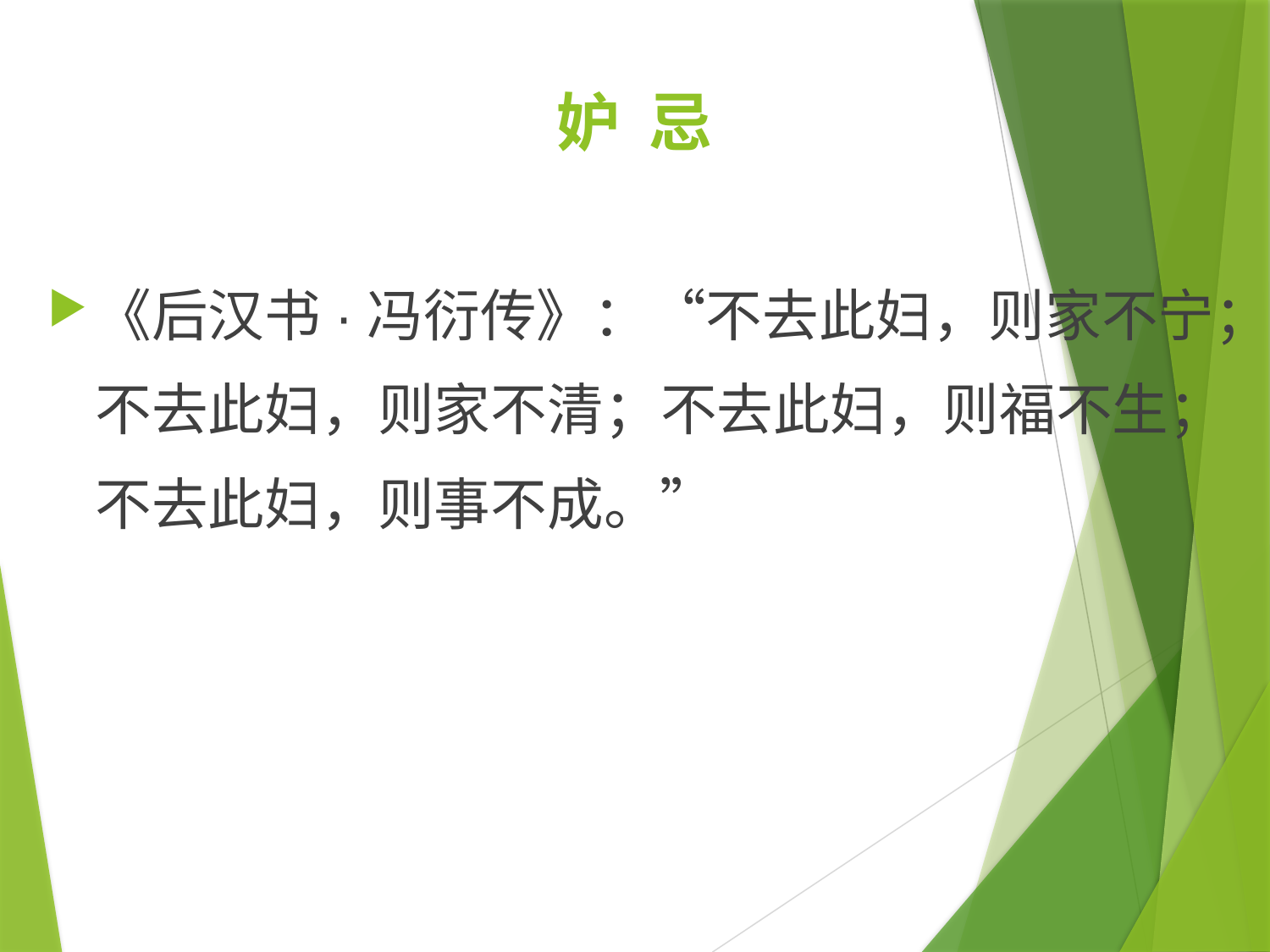

# 妒  忌
《后汉书·冯衍传》：“不去此妇，则家不宁；不去此妇，则家不清；不去此妇，则福不生；不去此妇，则事不成。”